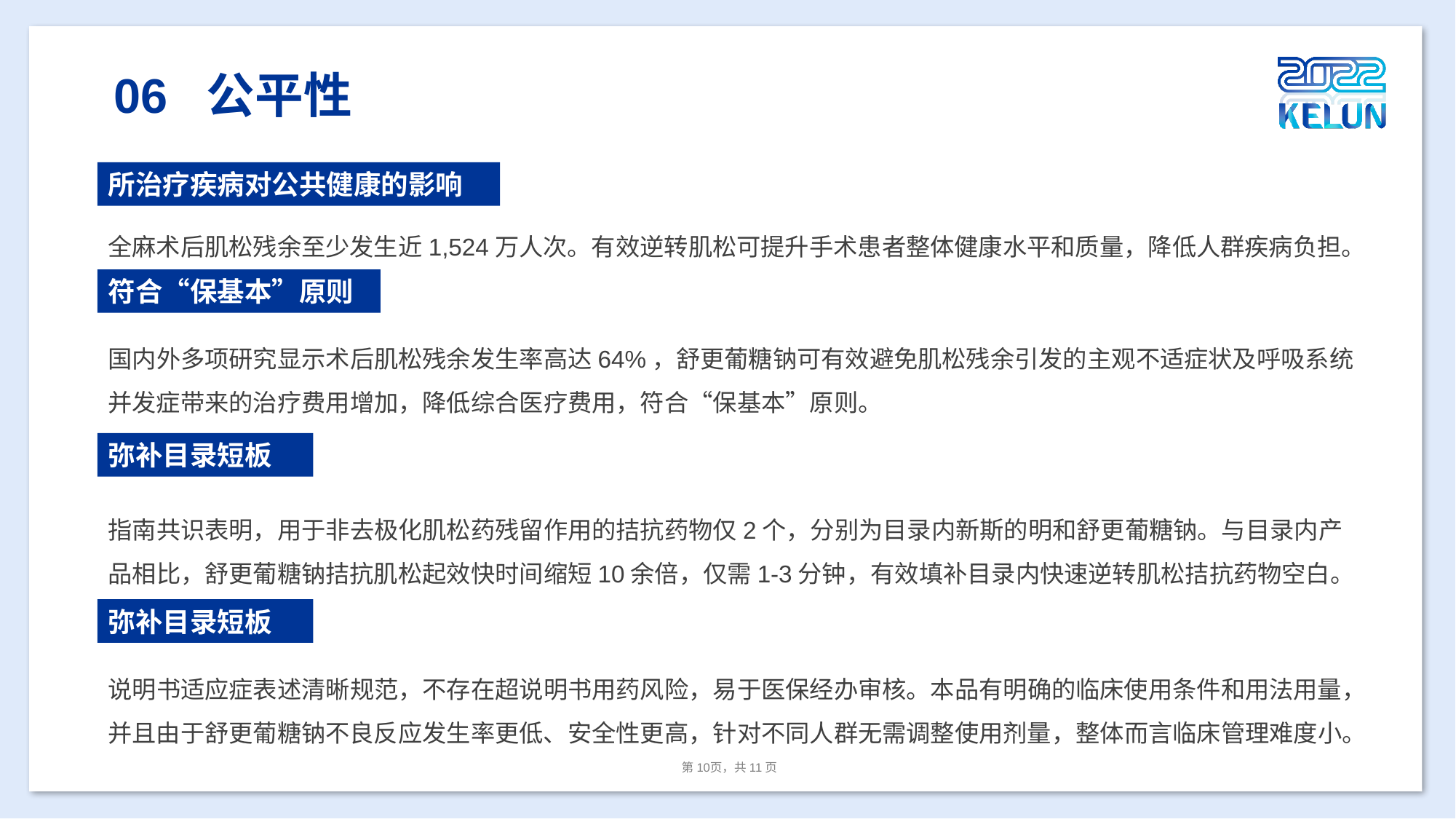

06  公平性
所治疗疾病对公共健康的影响
全麻术后肌松残余至少发生近1,524万人次。有效逆转肌松可提升手术患者整体健康水平和质量，降低人群疾病负担。
符合“保基本”原则
国内外多项研究显示术后肌松残余发生率高达64%，舒更葡糖钠可有效避免肌松残余引发的主观不适症状及呼吸系统并发症带来的治疗费用增加，降低综合医疗费用，符合“保基本”原则。
弥补目录短板
指南共识表明，用于非去极化肌松药残留作用的拮抗药物仅2个，分别为目录内新斯的明和舒更葡糖钠。与目录内产品相比，舒更葡糖钠拮抗肌松起效快时间缩短10余倍，仅需1-3分钟，有效填补目录内快速逆转肌松拮抗药物空白。
弥补目录短板
说明书适应症表述清晰规范，不存在超说明书用药风险，易于医保经办审核。本品有明确的临床使用条件和用法用量，并且由于舒更葡糖钠不良反应发生率更低、安全性更高，针对不同人群无需调整使用剂量，整体而言临床管理难度小。